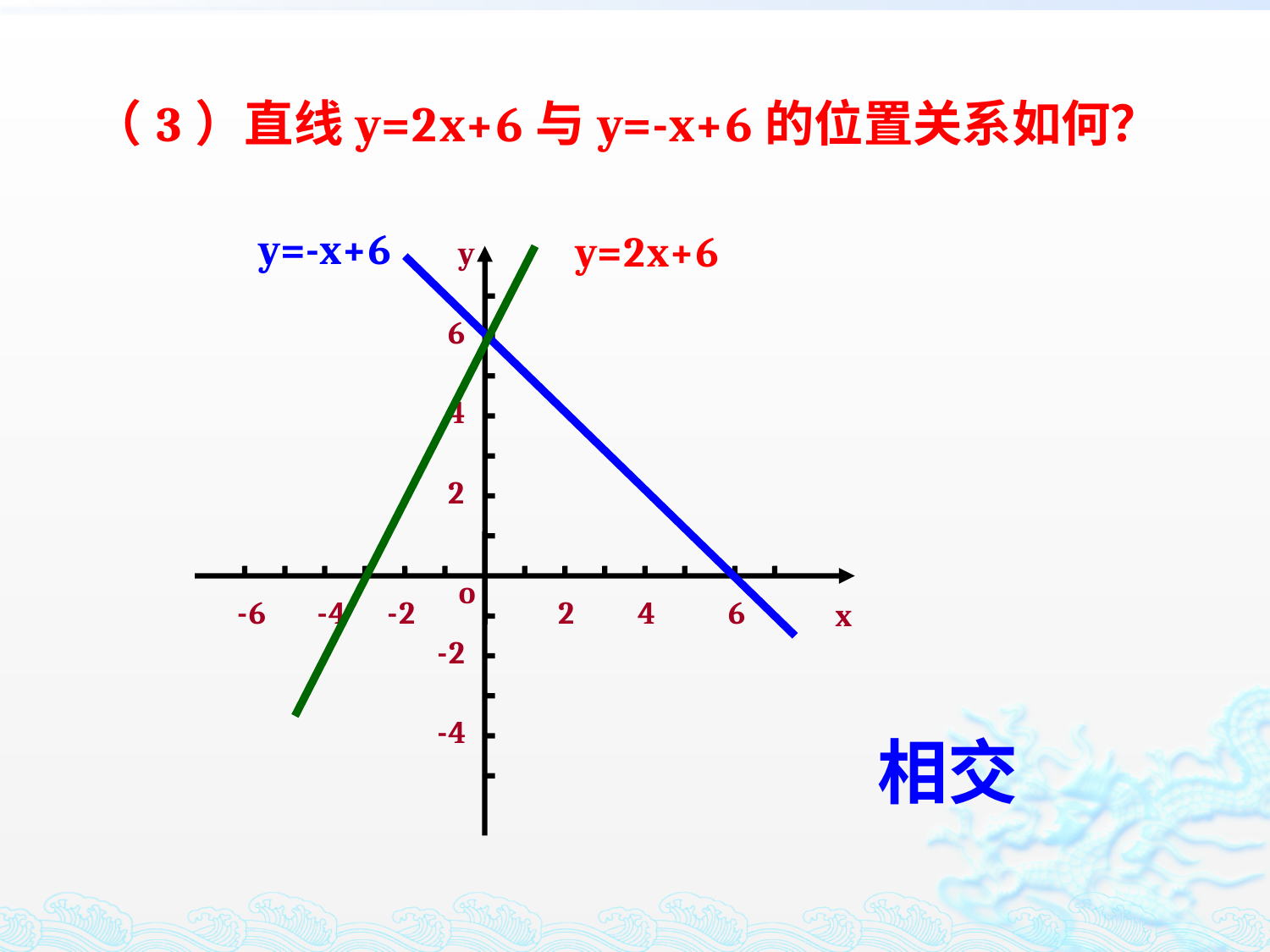

（3）直线y=2x+6与y=-x+6的位置关系如何？
y=-x+6
y=2x+6
y

6

4

2

o

-6
-4
-2
2
4
6
x

-2

-4
相交